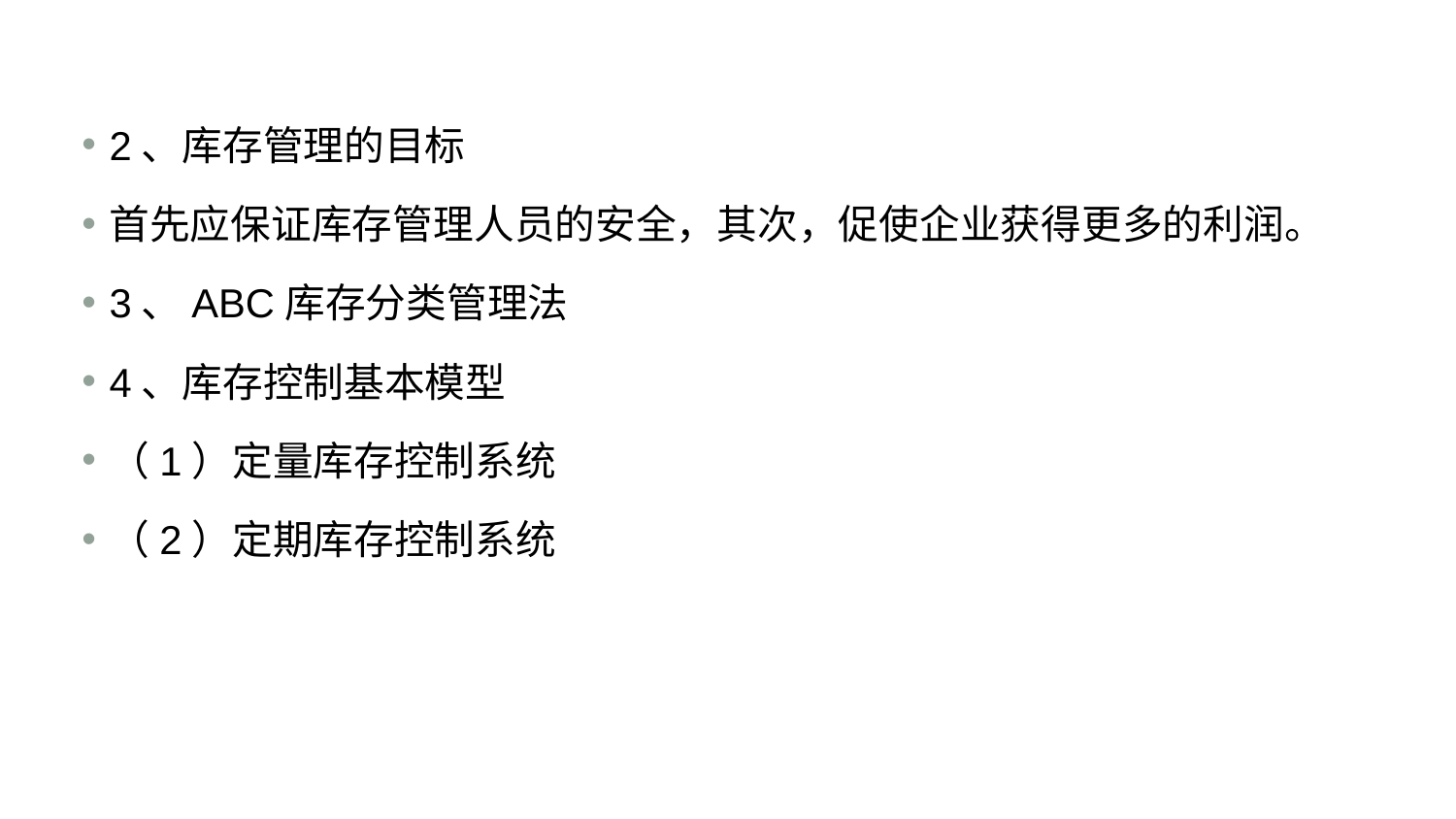

#
2、库存管理的目标
首先应保证库存管理人员的安全，其次，促使企业获得更多的利润。
3、ABC库存分类管理法
4、库存控制基本模型
（1）定量库存控制系统
（2）定期库存控制系统